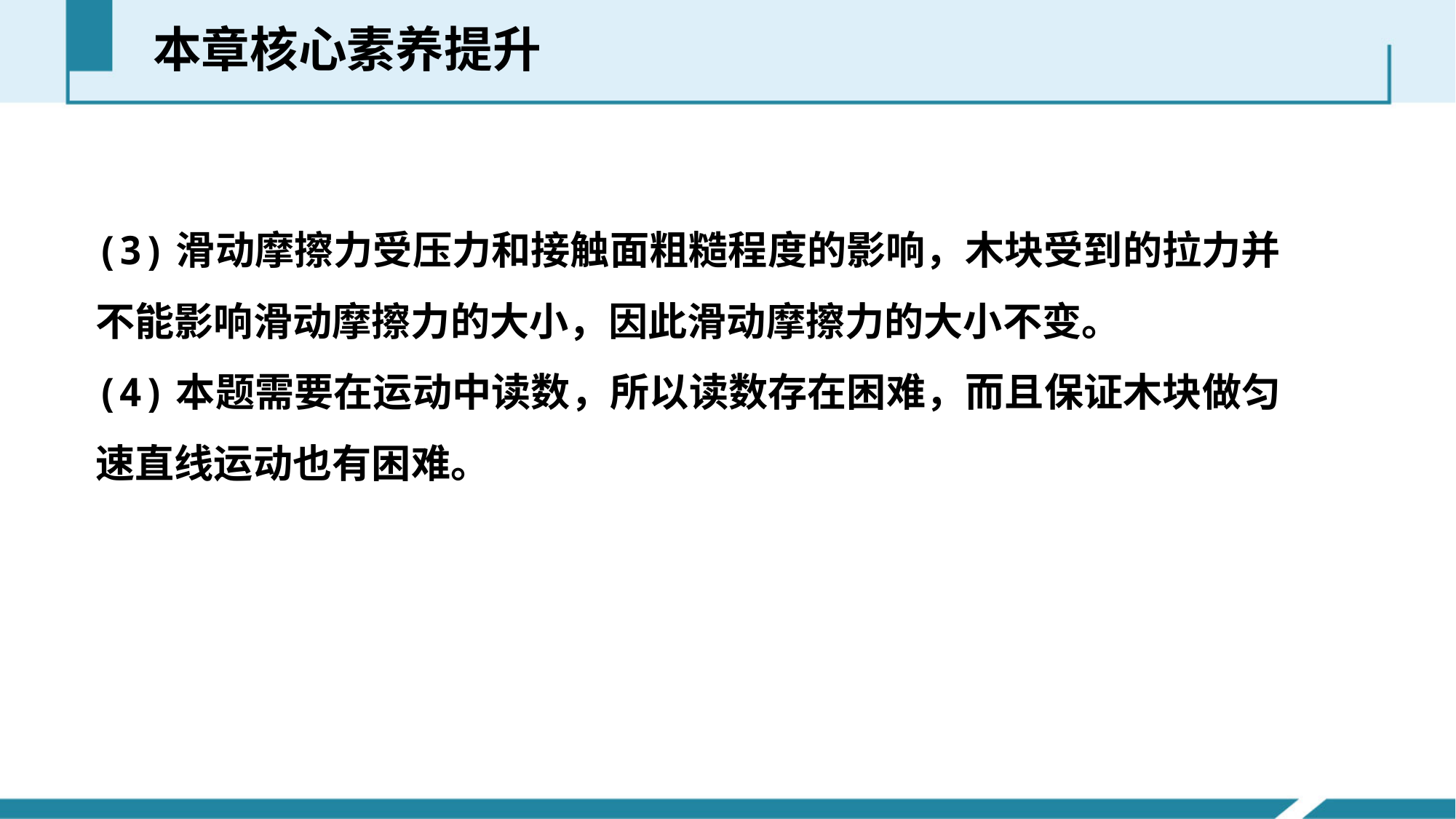

本章核心素养提升
(3)滑动摩擦力受压力和接触面粗糙程度的影响，木块受到的拉力并不能影响滑动摩擦力的大小，因此滑动摩擦力的大小不变。
(4)本题需要在运动中读数，所以读数存在困难，而且保证木块做匀速直线运动也有困难。